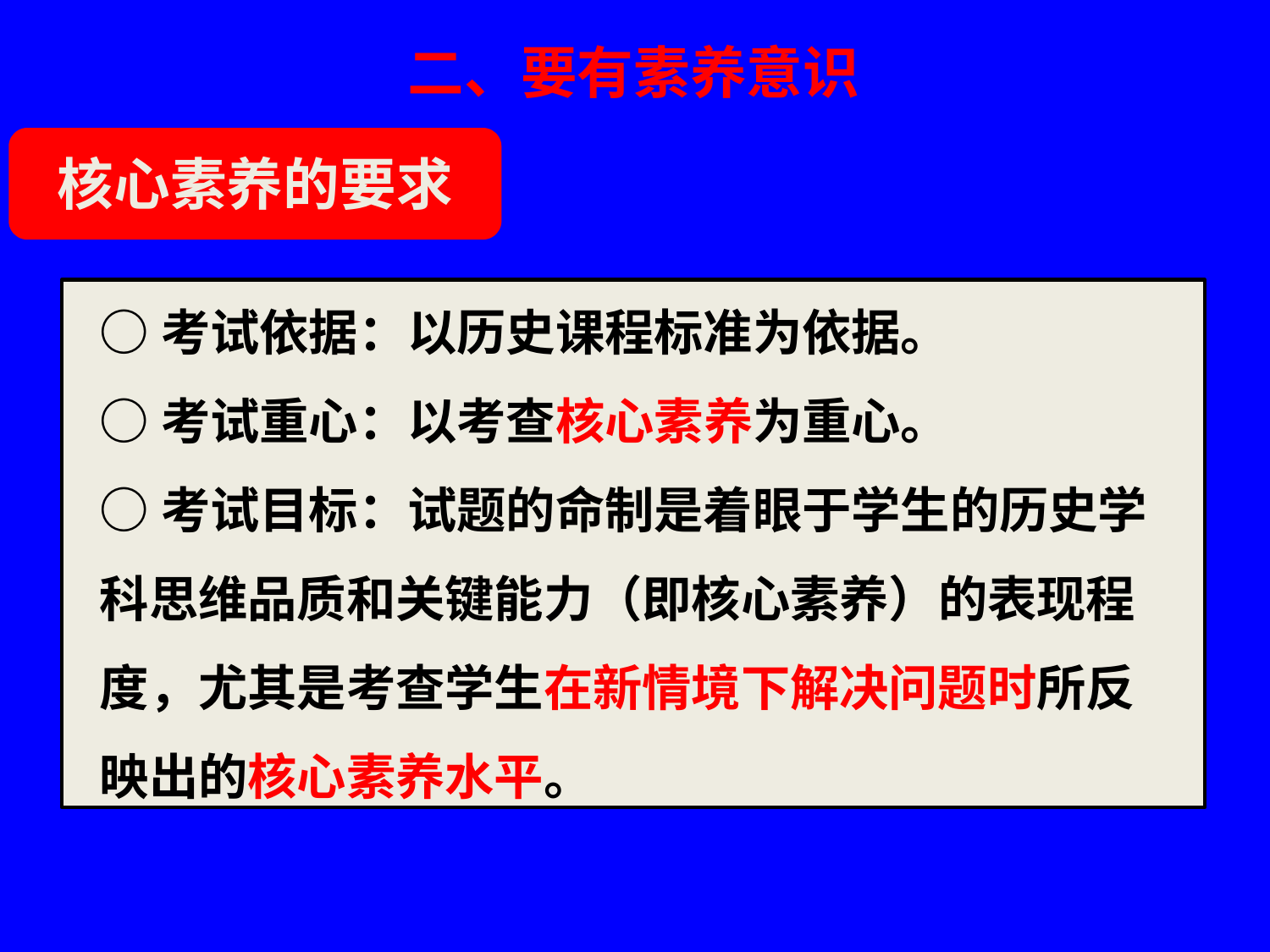

# 二、要有素养意识

核心素养的要求

○考试依据：以历史课程标准为依据。
○考试重心：以考查核心素养为重心。
○考试目标：试题的命制是着眼于学生的历史学科思维品质和关键能力（即核心素养）的表现程度，尤其是考查学生在新情境下解决问题时所反映出的核心素养水平。